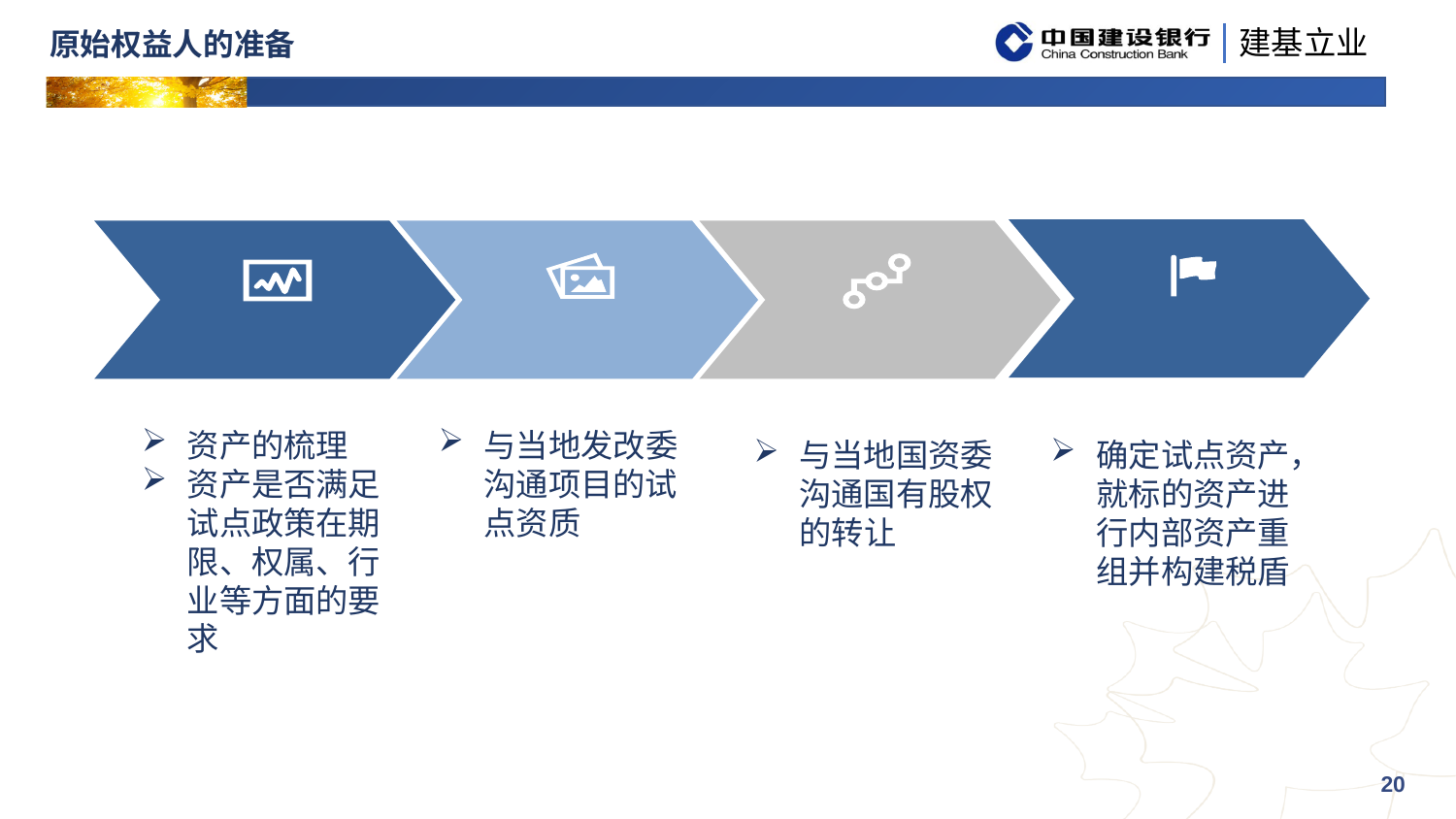

# 原始权益人的准备

资产的梳理
资产是否满足试点政策在期限、权属、行业等方面的要求

与当地发改委沟通项目的试点资质
确定试点资产，就标的资产进行内部资产重组并构建税盾
与当地国资委沟通国有股权的转让
20